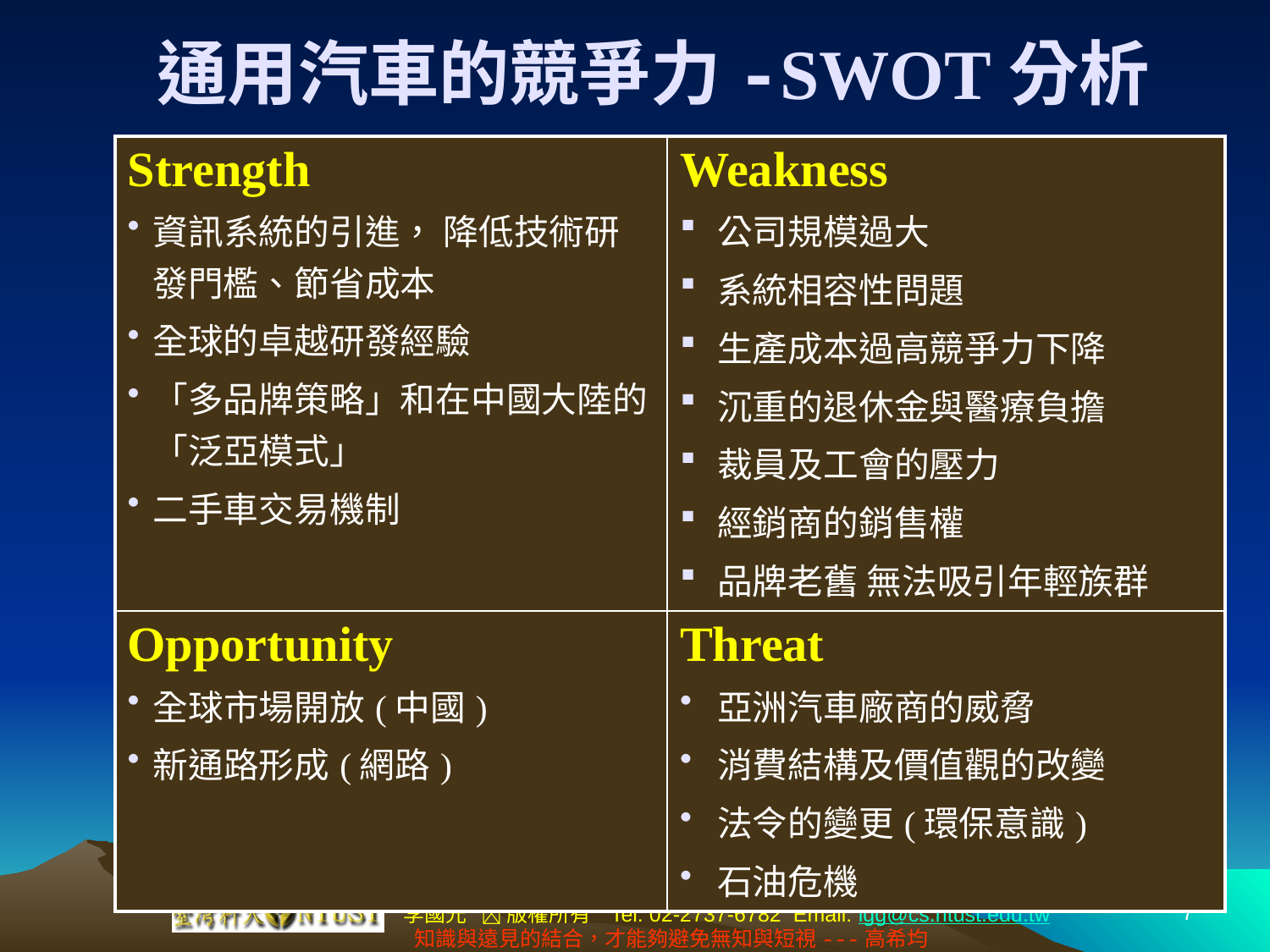

# 通用汽車的競爭力-SWOT分析
| Strength 資訊系統的引進， 降低技術研發門檻、節省成本 全球的卓越研發經驗 「多品牌策略」和在中國大陸的「泛亞模式」 二手車交易機制 | Weakness 公司規模過大 系統相容性問題 生產成本過高競爭力下降 沉重的退休金與醫療負擔 裁員及工會的壓力 經銷商的銷售權 品牌老舊 無法吸引年輕族群 |
| --- | --- |
| Opportunity 全球市場開放(中國) 新通路形成(網路) | Threat 亞洲汽車廠商的威脅 消費結構及價值觀的改變 法令的變更(環保意識) 石油危機 |
7